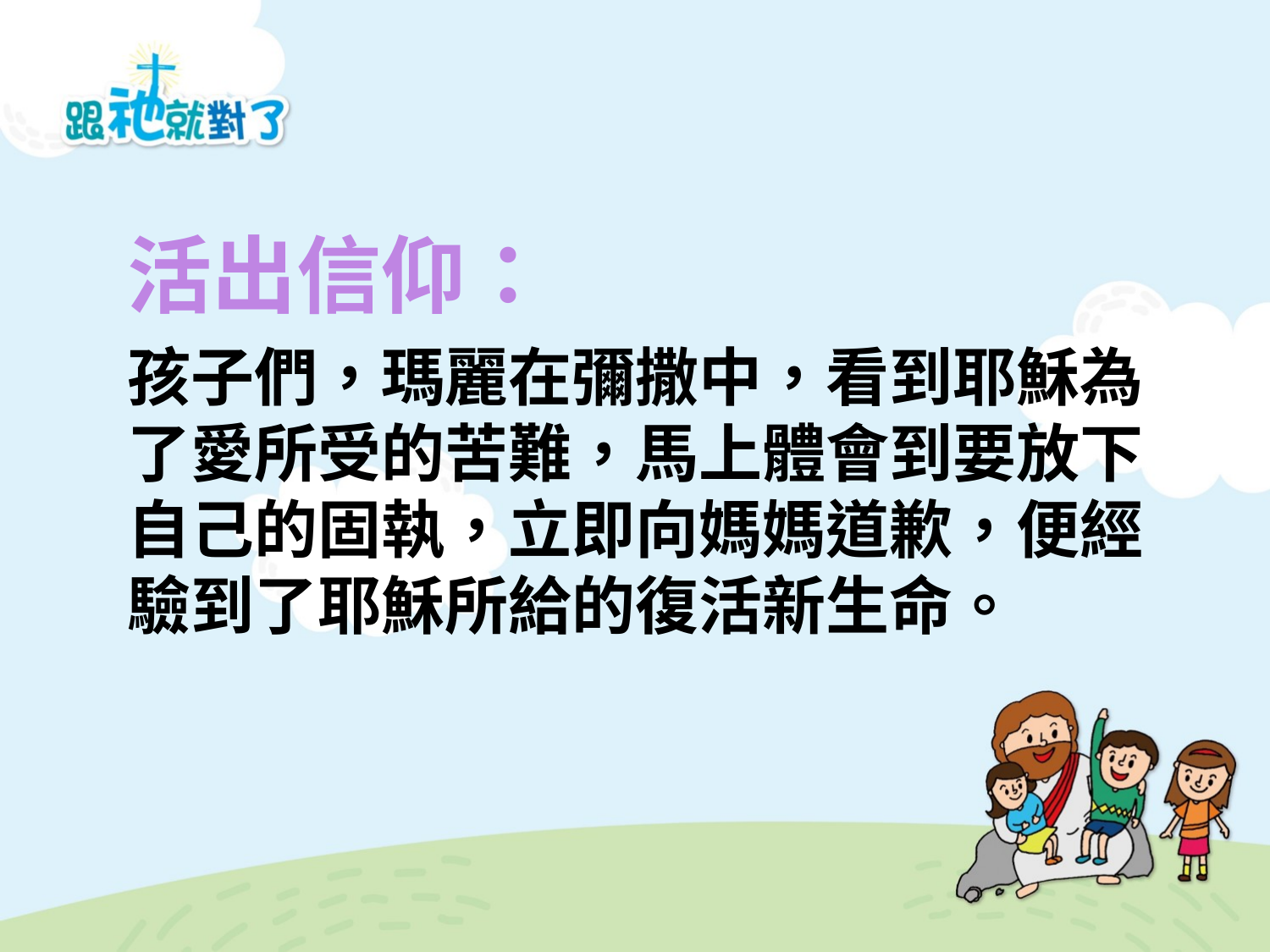

活出信仰：
孩子們，瑪麗在彌撒中，看到耶穌為了愛所受的苦難，馬上體會到要放下自己的固執，立即向媽媽道歉，便經驗到了耶穌所給的復活新生命。